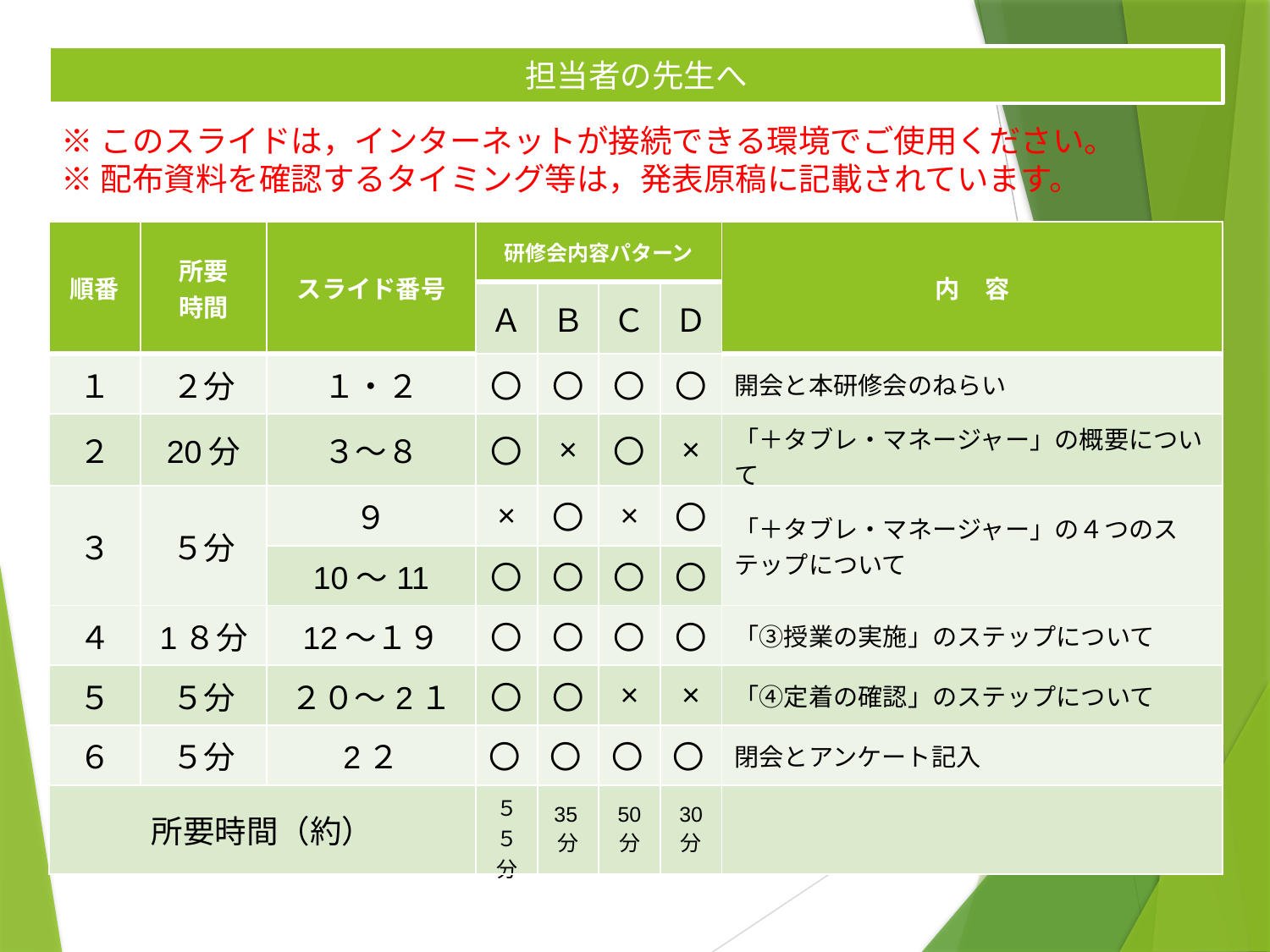

担当者の先生へ
※このスライドは，インターネットが接続できる環境でご使用ください。
※配布資料を確認するタイミング等は，発表原稿に記載されています。
| 順番 | 所要 時間 | スライド番号 | 研修会内容パターン |  |  |  | 内　容 |
| --- | --- | --- | --- | --- | --- | --- | --- |
|  |  |  | Ａ | Ｂ | Ｃ | Ｄ |  |
| １ | ２分 | １・２ | 〇 | 〇 | 〇 | 〇 | 開会と本研修会のねらい |
| ２ | 20分 | ３～８ | 〇 | × | 〇 | × | 「＋タブレ・マネージャー」の概要について |
| ３ | ５分 | ９ | × | 〇 | × | 〇 | 「＋タブレ・マネージャー」の４つのステップについて |
|  |  | 10～11 | 〇 | 〇 | 〇 | 〇 |  |
| ４ | 1８分 | 12～１９ | 〇 | 〇 | 〇 | 〇 | 「③授業の実施」のステップについて |
| ５ | ５分 | ２０～2１ | 〇 | 〇 | × | × | 「④定着の確認」のステップについて |
| ６ | ５分 | 2２ | 〇 | 〇 | 〇 | 〇 | 閉会とアンケート記入 |
| 所要時間（約） |  |  | ５５分 | 35分 | 50 分 | 30 分 |  |
宮城県総合教育センター